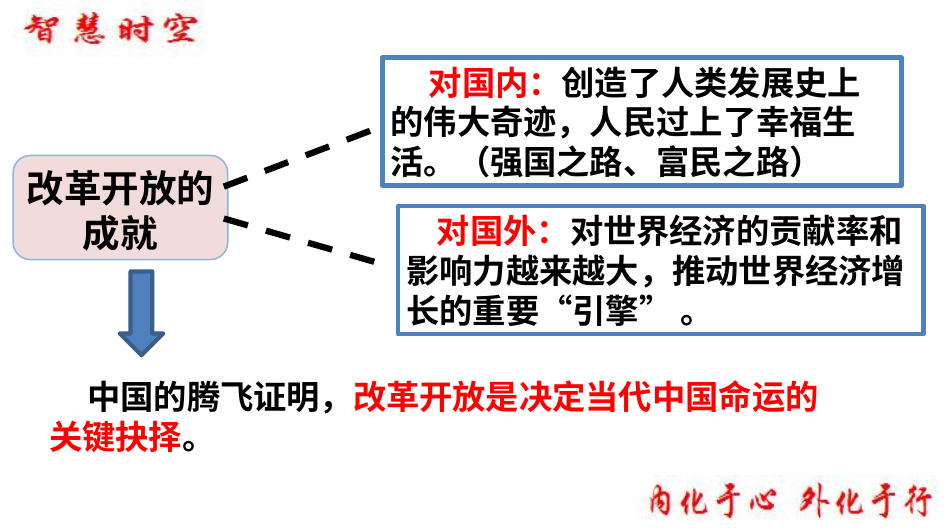

对国内：创造了人类发展史上的伟大奇迹，人民过上了幸福生活。（强国之路、富民之路）
改革开放的成就
   对国外：对世界经济的贡献率和影响力越来越大，推动世界经济增长的重要“引擎” 。

    中国的腾飞证明，改革开放是决定当代中国命运的关键抉择。